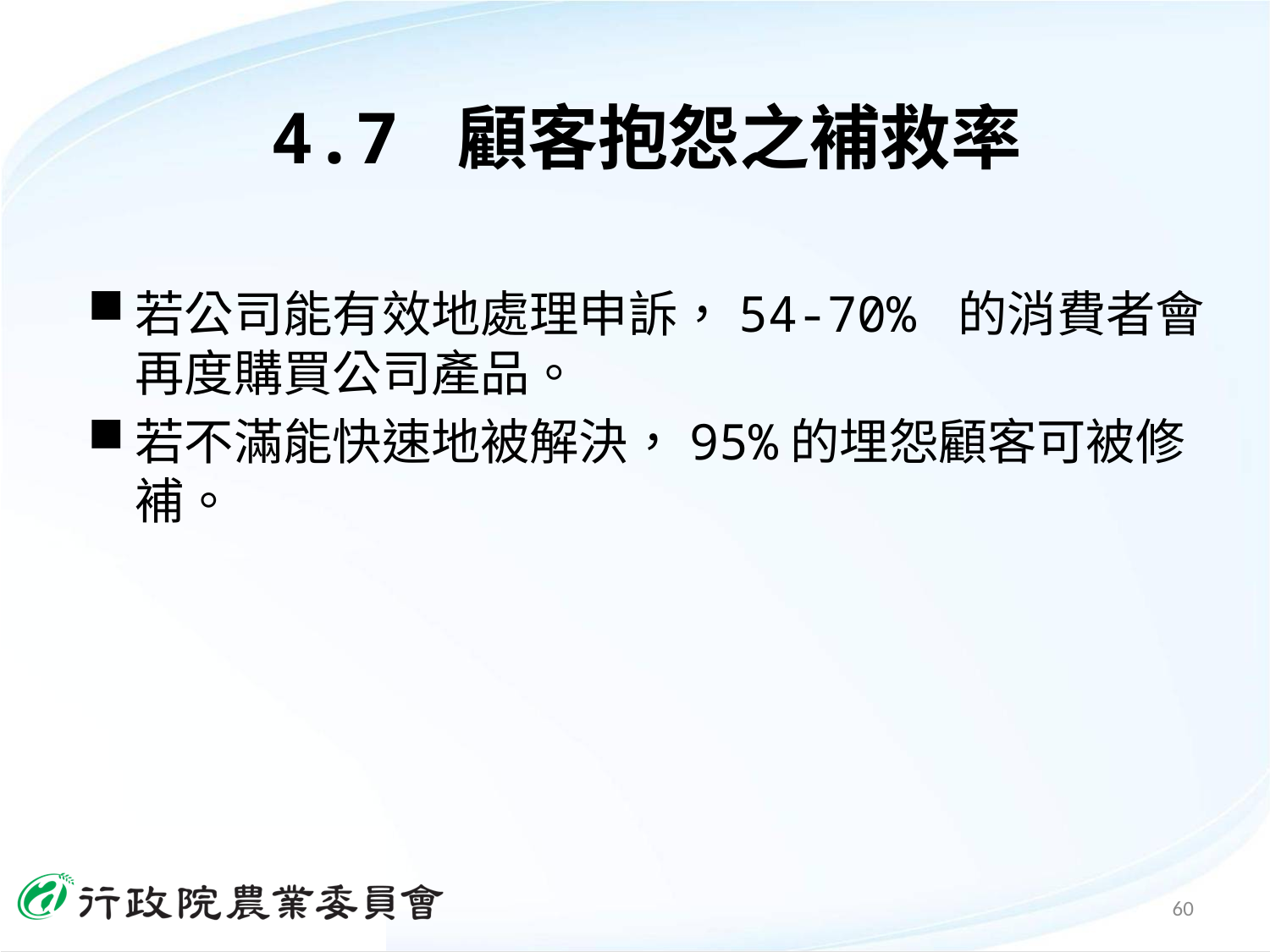

# 4.7 顧客抱怨之補救率
若公司能有效地處理申訴，54-70% 的消費者會再度購買公司產品。
若不滿能快速地被解決，95%的埋怨顧客可被修補。

60